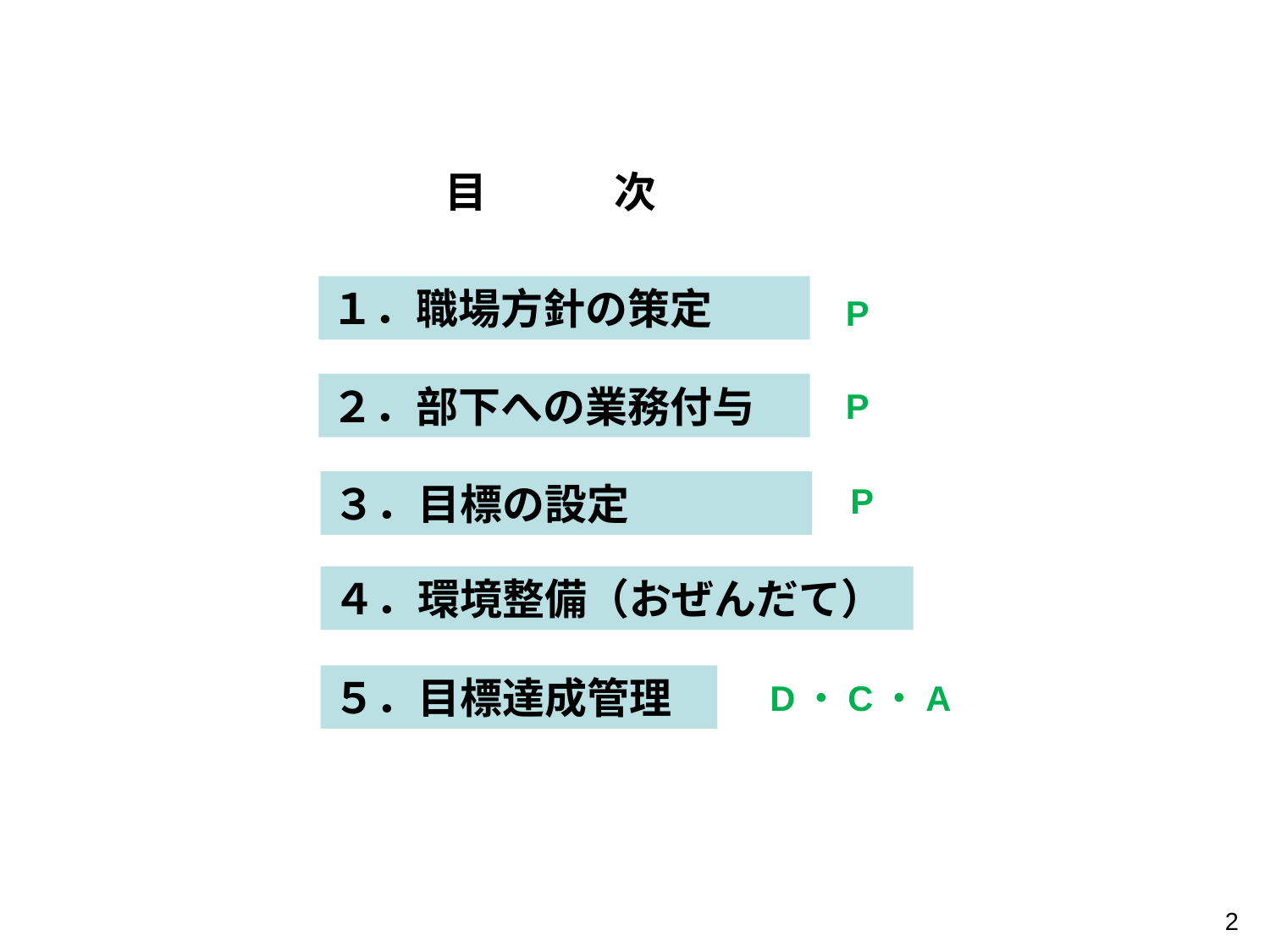

目　　　次
１．職場方針の策定
P
２．部下への業務付与
P
３．目標の設定
P
４．環境整備（おぜんだて）
５．目標達成管理
D・C・A
2